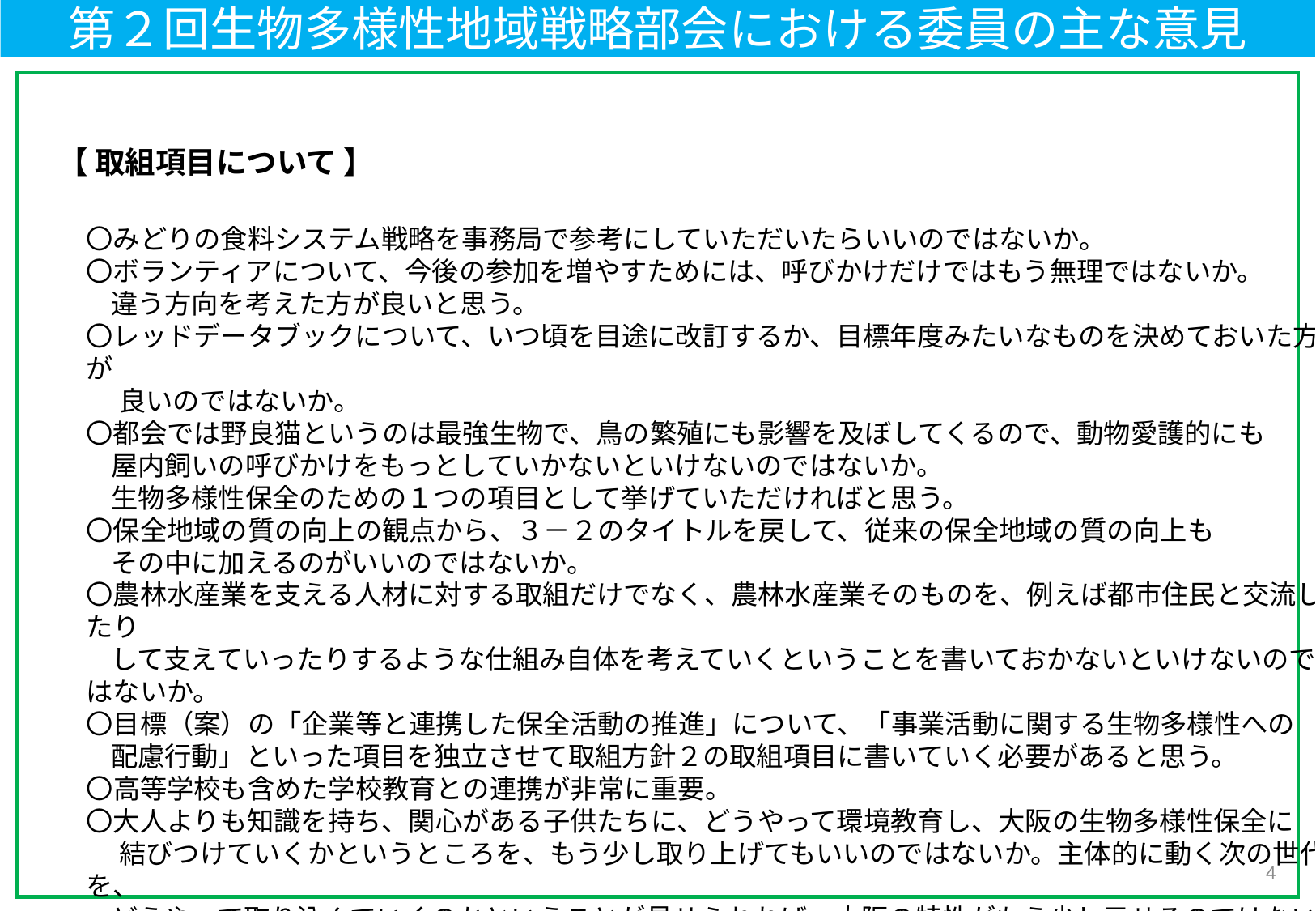

第２回生物多様性地域戦略部会における委員の主な意見

【 取組項目について 】
〇みどりの食料システム戦略を事務局で参考にしていただいたらいいのではないか。
〇ボランティアについて、今後の参加を増やすためには、呼びかけだけではもう無理ではないか。
   違う方向を考えた方が良いと思う。
〇レッドデータブックについて、いつ頃を目途に改訂するか、目標年度みたいなものを決めておいた方が
　 良いのではないか。
〇都会では野良猫というのは最強生物で、鳥の繁殖にも影響を及ぼしてくるので、動物愛護的にも
   屋内飼いの呼びかけをもっとしていかないといけないのではないか。
   生物多様性保全のための１つの項目として挙げていただければと思う。
〇保全地域の質の向上の観点から、３－２のタイトルを戻して、従来の保全地域の質の向上も
   その中に加えるのがいいのではないか。
〇農林水産業を支える人材に対する取組だけでなく、農林水産業そのものを、例えば都市住民と交流したり
   して支えていったりするような仕組み自体を考えていくということを書いておかないといけないのではないか。
〇目標（案）の「企業等と連携した保全活動の推進」について、「事業活動に関する生物多様性への
   配慮行動」といった項目を独立させて取組方針２の取組項目に書いていく必要があると思う。
〇高等学校も含めた学校教育との連携が非常に重要。
〇大人よりも知識を持ち、関心がある子供たちに、どうやって環境教育し、大阪の生物多様性保全に
　 結びつけていくかというところを、もう少し取り上げてもいいのではないか。主体的に動く次の世代を、
   どうやって取り込んでいくのかということが見せられれば、大阪の特性がもう少し示せるのではないか。
4